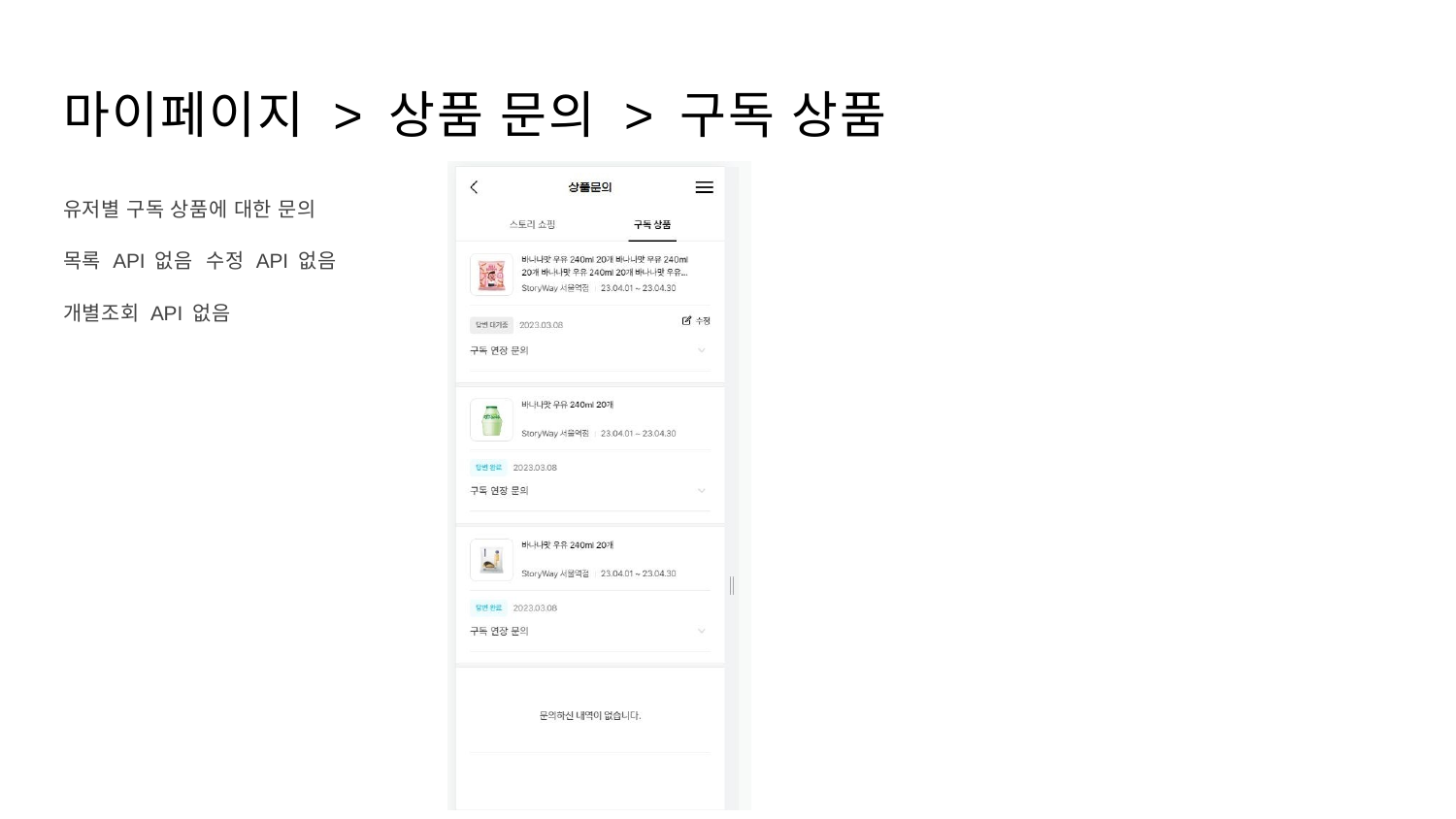

마이페이지 > 상품 문의 > 구독 상품

유저별 구독 상품에 대한 문의
목록 API 없음  수정 API 없음  개별조회 API 없음